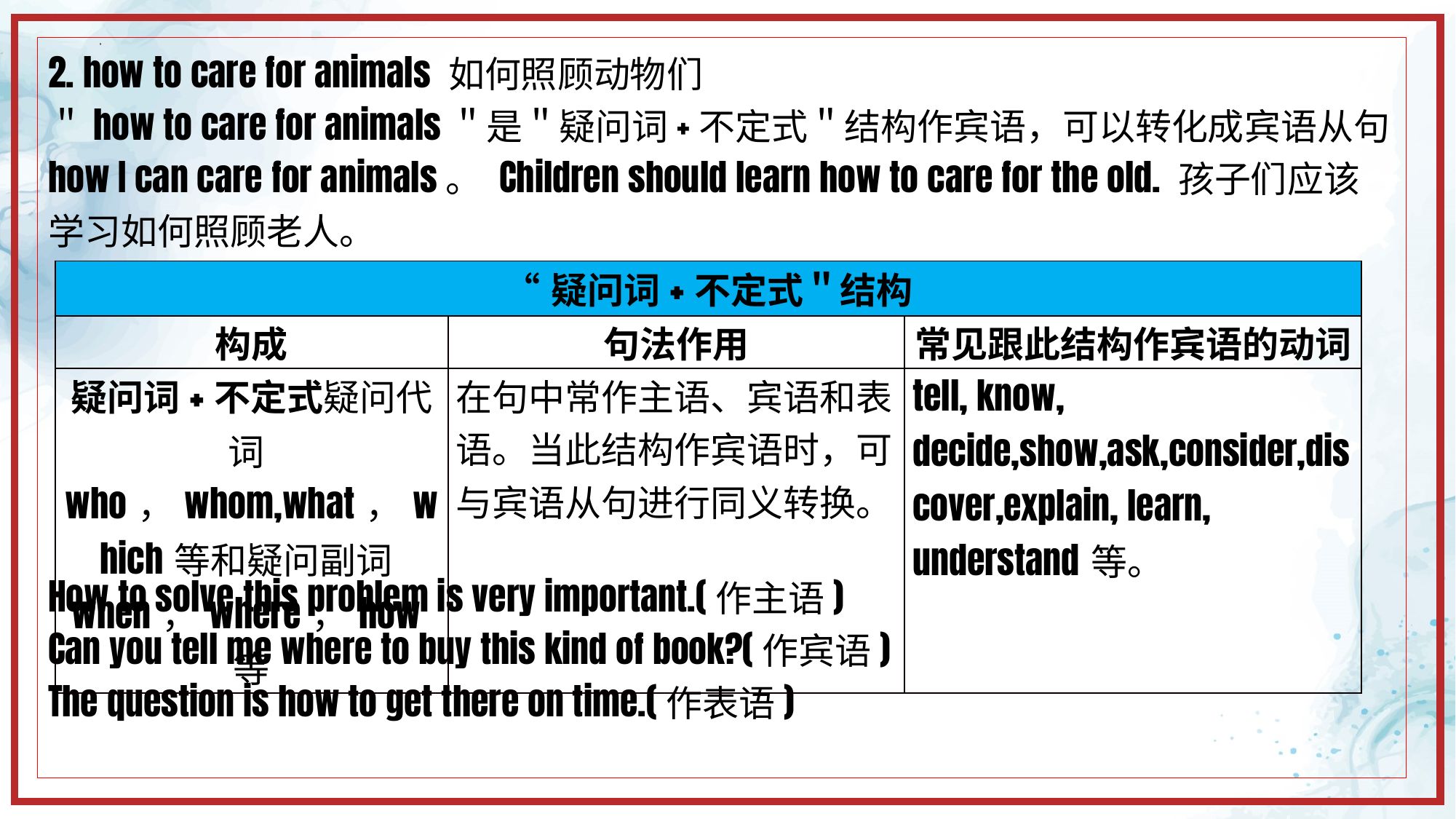

2. how to care for animals 如何照顾动物们
＂how to care for animals＂是＂疑问词+不定式＂结构作宾语，可以转化成宾语从句how I can care for animals。 Children should learn how to care for the old. 孩子们应该学习如何照顾老人。

How to solve this problem is very important.(作主语)
Can you tell me where to buy this kind of book?(作宾语)
The question is how to get there on time.(作表语)

| “疑问词+不定式＂结构 |  |  |
| --- | --- | --- |
| 构成 | 句法作用 | 常见跟此结构作宾语的动词 |
| 疑问词+不定式疑问代词who，whom,what，which等和疑问副词when，where，how等 | 在句中常作主语、宾语和表语。当此结构作宾语时，可与宾语从句进行同义转换。 | tell, know, decide,show,ask,consider,discover,explain, learn, understand等。 |